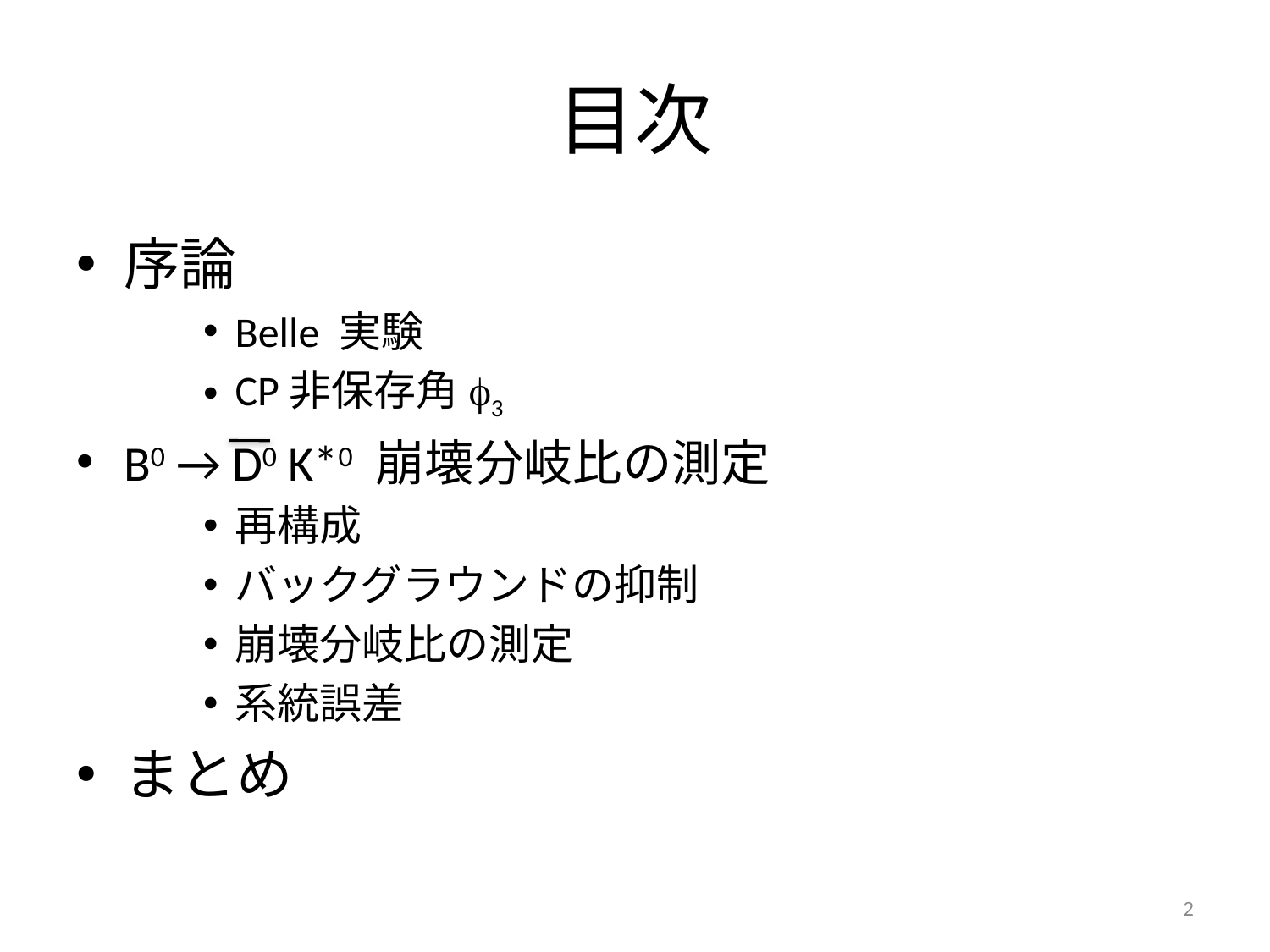

# 目次
序論
Belle 実験
CP非保存角φ3
B0 → D0 K*0 崩壊分岐比の測定
再構成
バックグラウンドの抑制
崩壊分岐比の測定
系統誤差
まとめ

2